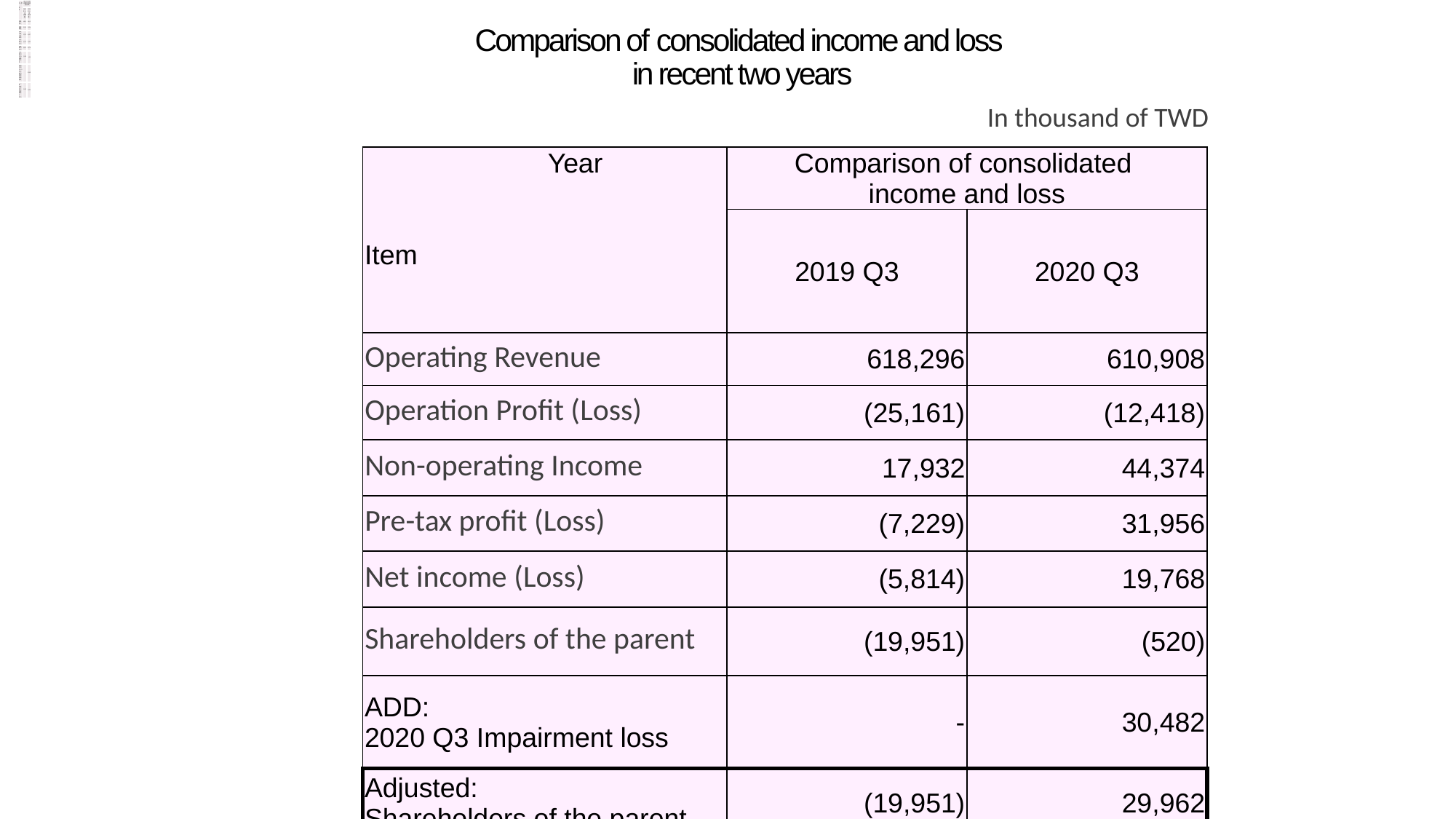

42
| 年 度     項 目 | 雷虎科技最近期合併損益比較 |  |
| --- | --- | --- |
|  | 2019年1-9月 (核閱數) | 2020年1-9月 (核閱數) |
| 營業收入 | 618,296 | 610,908 |
| 營業損益 | (25,161) | (12,418) |
| 營業外收入及支出 | 17,932 | 44,374 |
| 稅前淨利(損) | (7,229) | 31,956 |
| 稅後淨利(損) | (5,814) | 19,768 |
| 稅後淨利(損)- 歸屬母公司 | (19,951) | (520) |
| 加回: 2020年1-9月已提列信用減損損失 | - | 30,482 |
| 調整後: 歸屬母公司稅後淨利(損) | (19,951) | 29,962 |
# Comparison of consolidated income and loss in recent two years
In thousand of TWD
| Year     Item | Comparison of consolidated income and loss |  |
| --- | --- | --- |
|  | 2019 Q3 | 2020 Q3 |
| Operating Revenue | 618,296 | 610,908 |
| Operation Profit (Loss) | (25,161) | (12,418) |
| Non-operating Income | 17,932 | 44,374 |
| Pre-tax profit (Loss) | (7,229) | 31,956 |
| Net income (Loss) | (5,814) | 19,768 |
| Shareholders of the parent | (19,951) | (520) |
| ADD: 2020 Q3 Impairment loss | - | 30,482 |
| Adjusted: Shareholders of the parent | (19,951) | 29,962 |